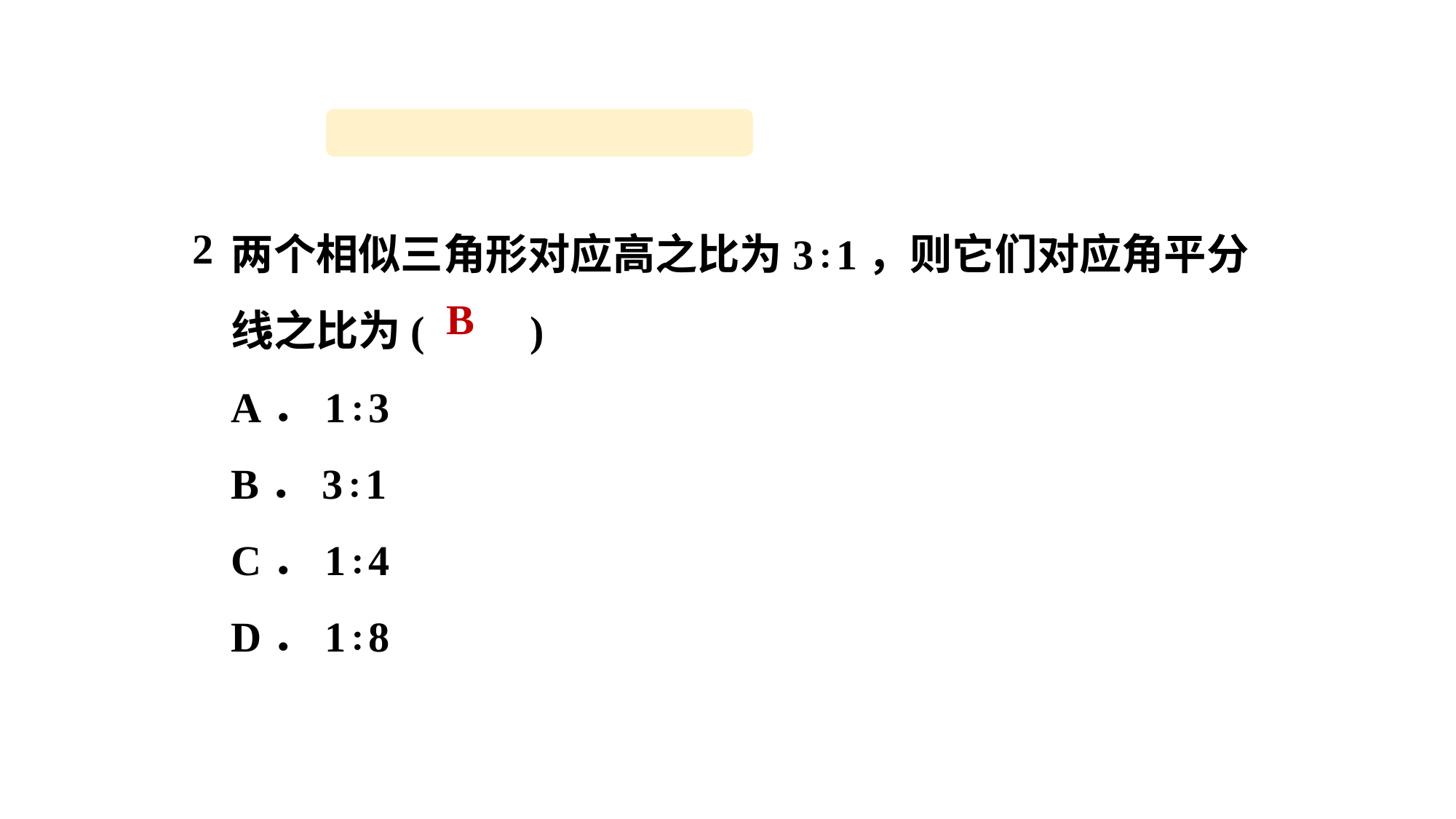

2．
两个相似三角形对应高之比为3∶1，则它们对应角平分线之比为(　　)
A．1∶3
B．3∶1
C．1∶4
D．1∶8
B